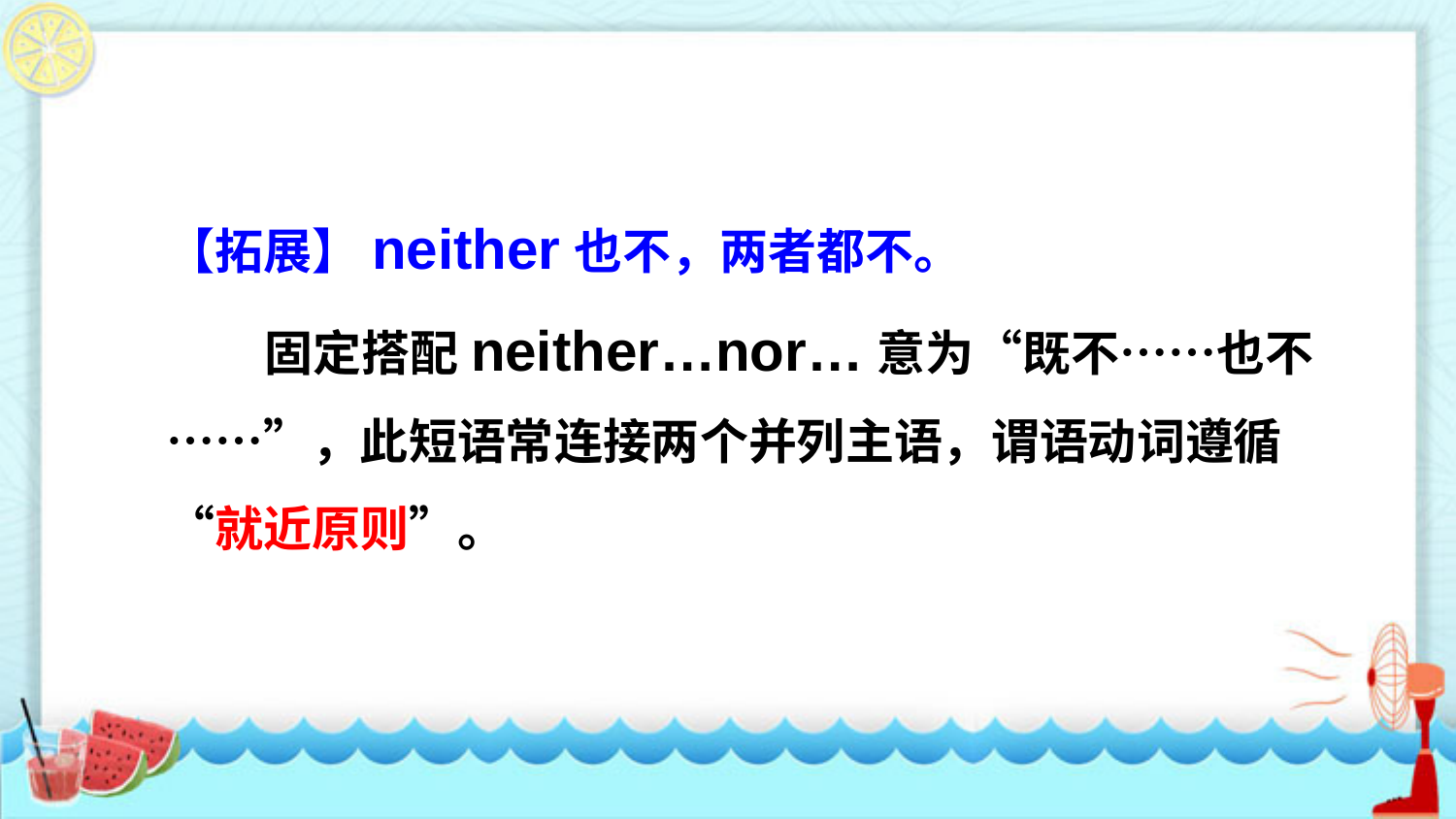

【拓展】neither也不，两者都不。
        固定搭配neither…nor…意为“既不……也不……”，此短语常连接两个并列主语，谓语动词遵循“就近原则”。